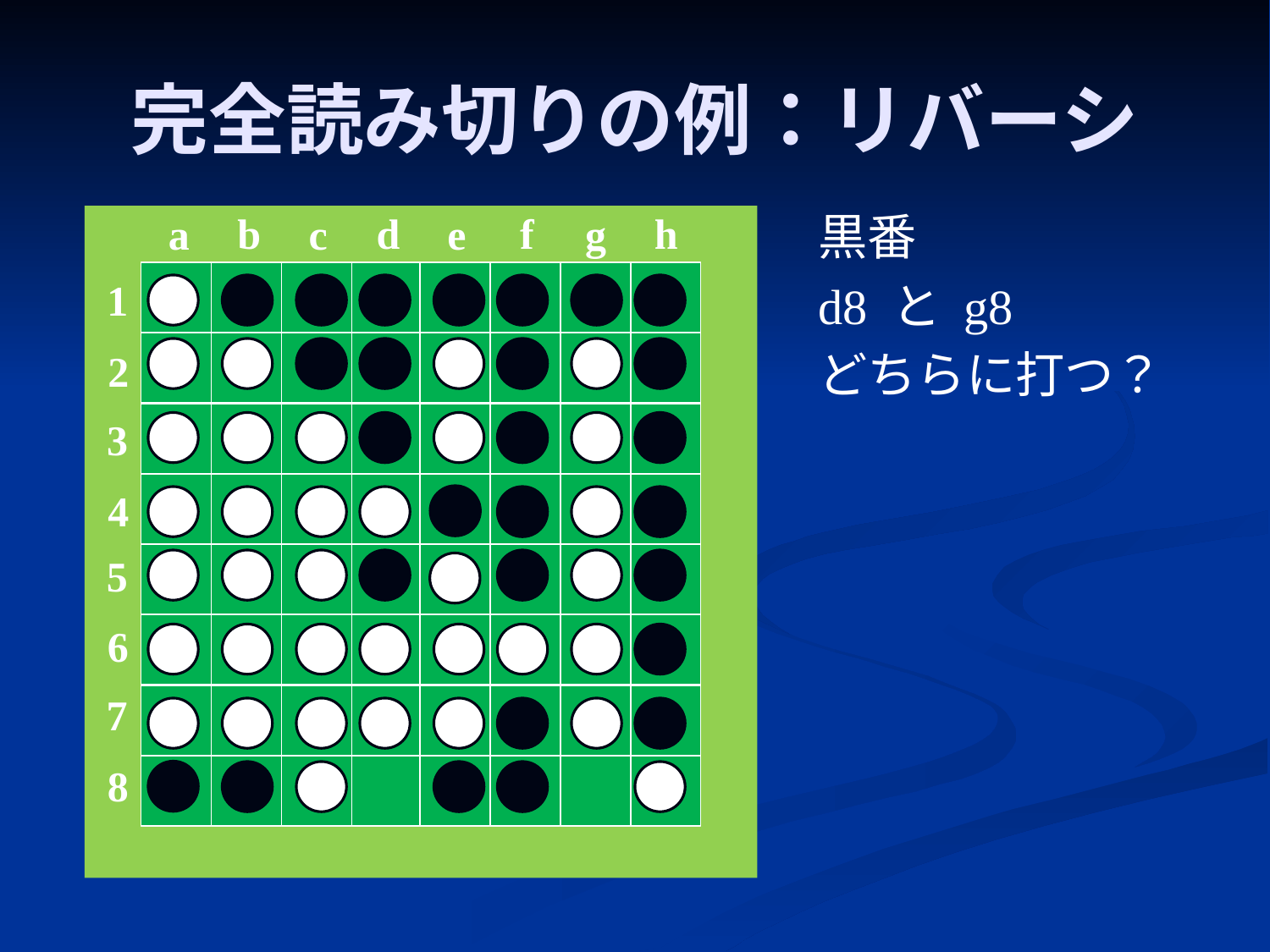

# 完全読み切りの例：リバーシ
黒番
d8 と g8
どちらに打つ？

d
h
b
f
c
g
a
e

1
2
3
4
●
5

6
7
8
●

●
●
●
●
●
●
●

●
●

●

●

●

●

●

●

●

●
●

●

●

●

●
●

●
●